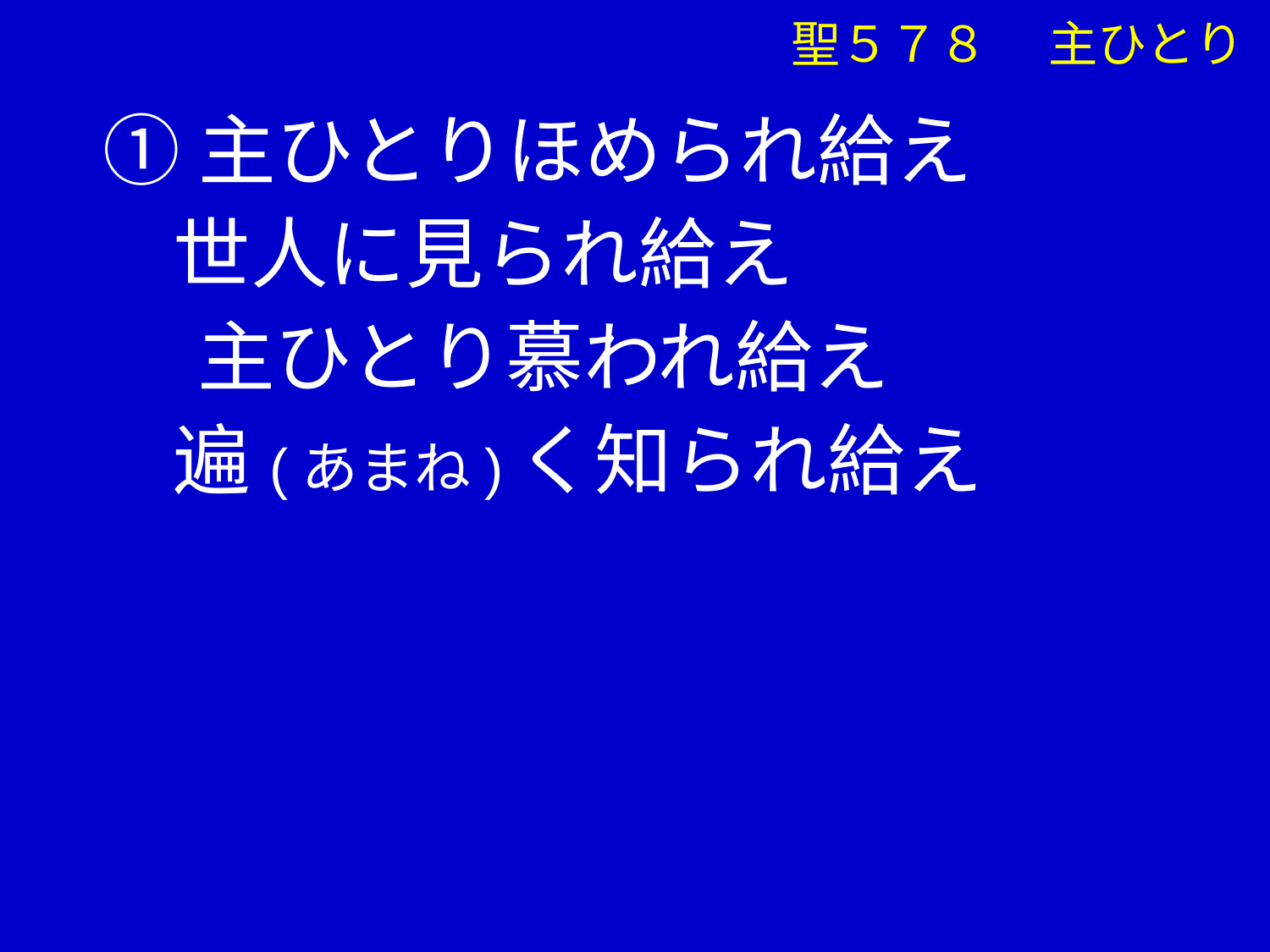

①主ひとりほめられ給え
   世人に見られ給え
　 主ひとり慕われ給え
   遍(あまね)く知られ給え
　　　　　　　聖５７８　 主ひとり